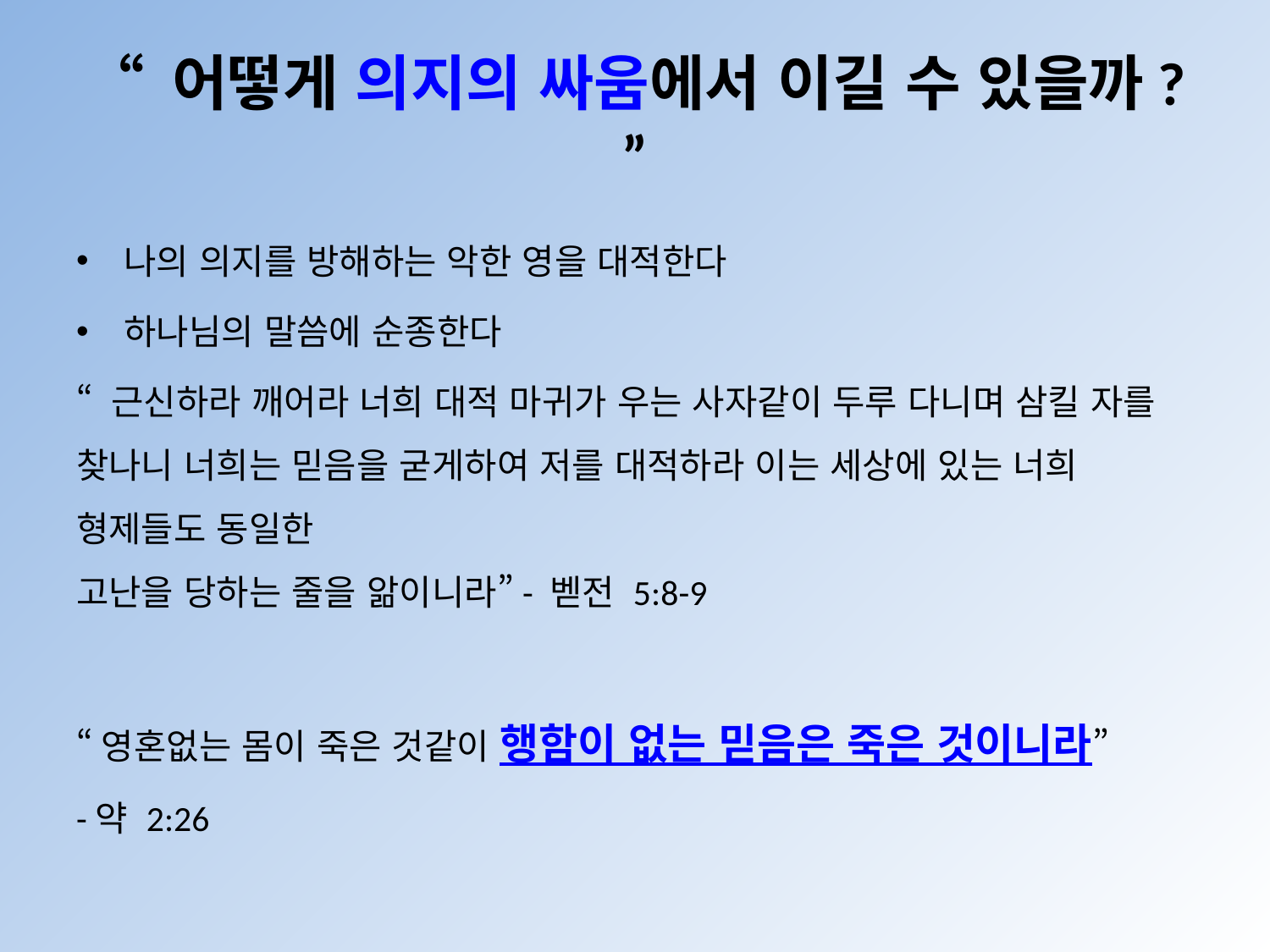

# “ 어떻게 의지의 싸움에서 이길 수 있을까? ”
나의 의지를 방해하는 악한 영을 대적한다
하나님의 말씀에 순종한다
“ 근신하라 깨어라 너희 대적 마귀가 우는 사자같이 두루 다니며 삼킬 자를 찾나니 너희는 믿음을 굳게하여 저를 대적하라 이는 세상에 있는 너희 형제들도 동일한
고난을 당하는 줄을 앎이니라”- 벧전 5:8-9

“영혼없는 몸이 죽은 것같이 행함이 없는 믿음은 죽은 것이니라”
-약 2:26